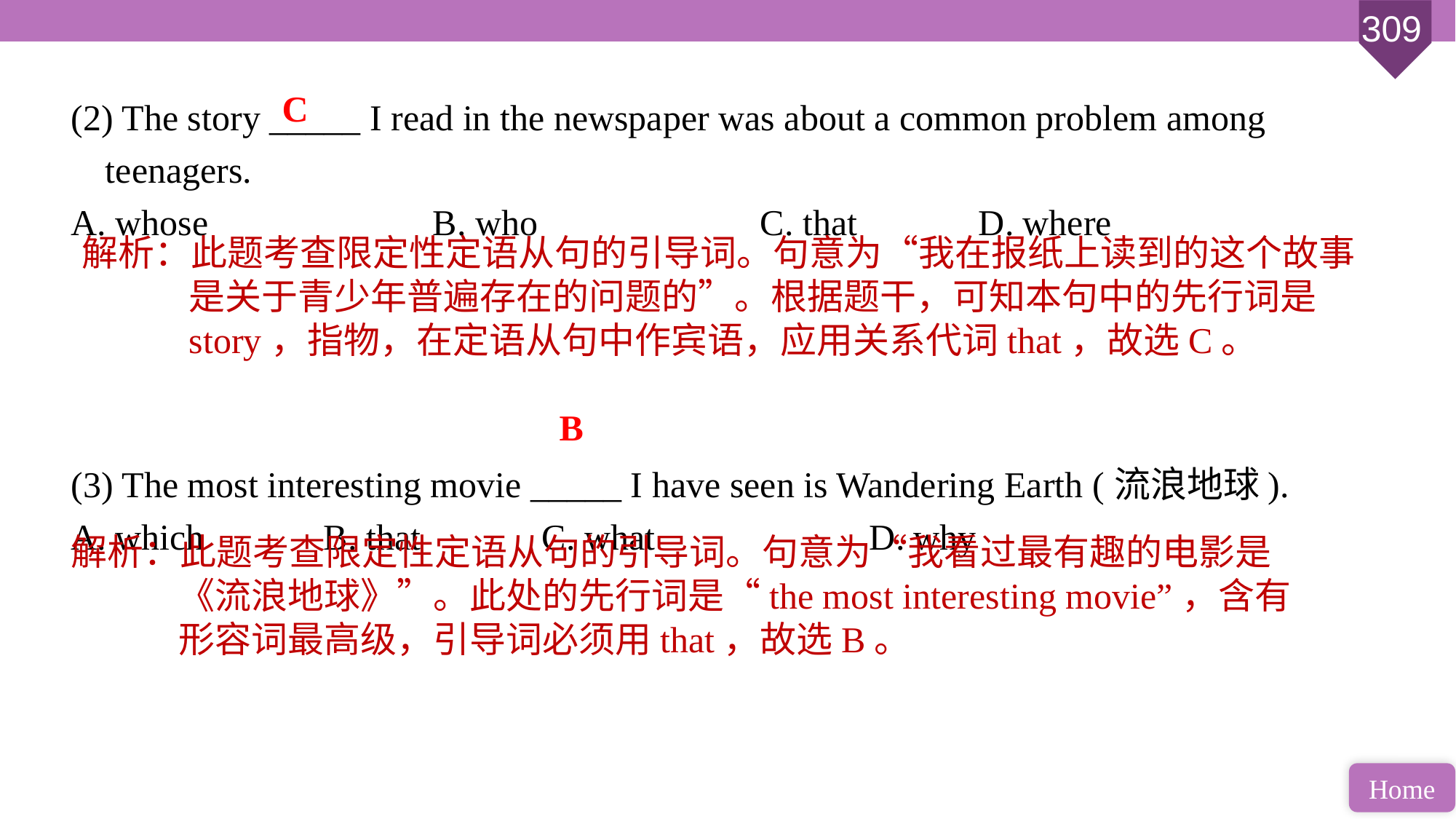

(2) The story _____ I read in the newspaper was about a common problem among teenagers.
A. whose 		B. who 		C. that 		D. where

(3) The most interesting movie _____ I have seen is Wandering Earth (流浪地球).
A. which 		B. that 		C. what 		D. why
C
解析：此题考查限定性定语从句的引导词。句意为“我在报纸上读到的这个故事是关于青少年普遍存在的问题的”。根据题干，可知本句中的先行词是story，指物，在定语从句中作宾语，应用关系代词that，故选C。
B
解析：此题考查限定性定语从句的引导词。句意为“我看过最有趣的电影是《流浪地球》”。此处的先行词是“the most interesting movie”，含有形容词最高级，引导词必须用that，故选B。